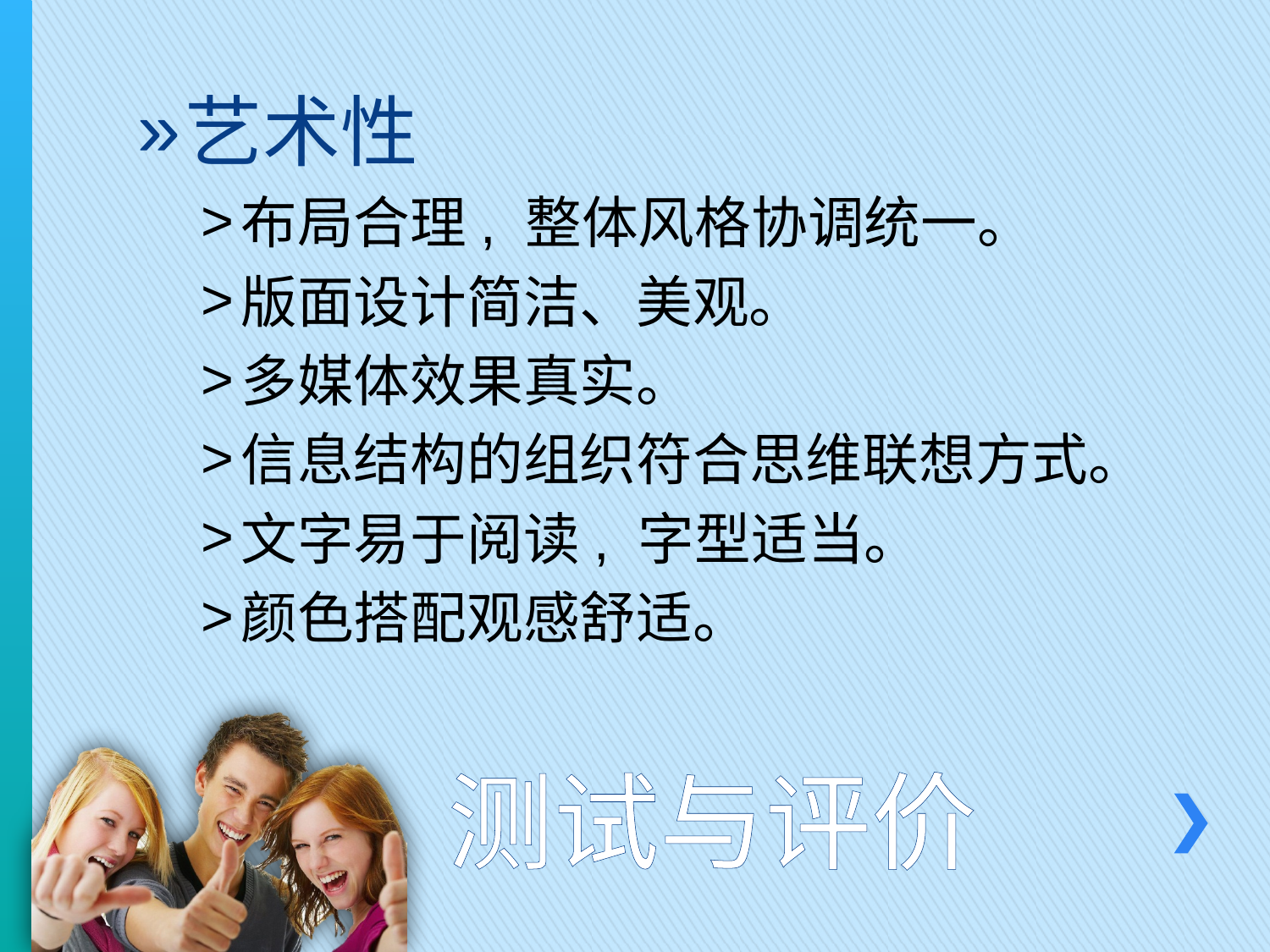

艺术性
布局合理, 整体风格协调统一。
版面设计简洁、美观。
多媒体效果真实。
信息结构的组织符合思维联想方式。
文字易于阅读, 字型适当。
颜色搭配观感舒适。

# 测试与评价